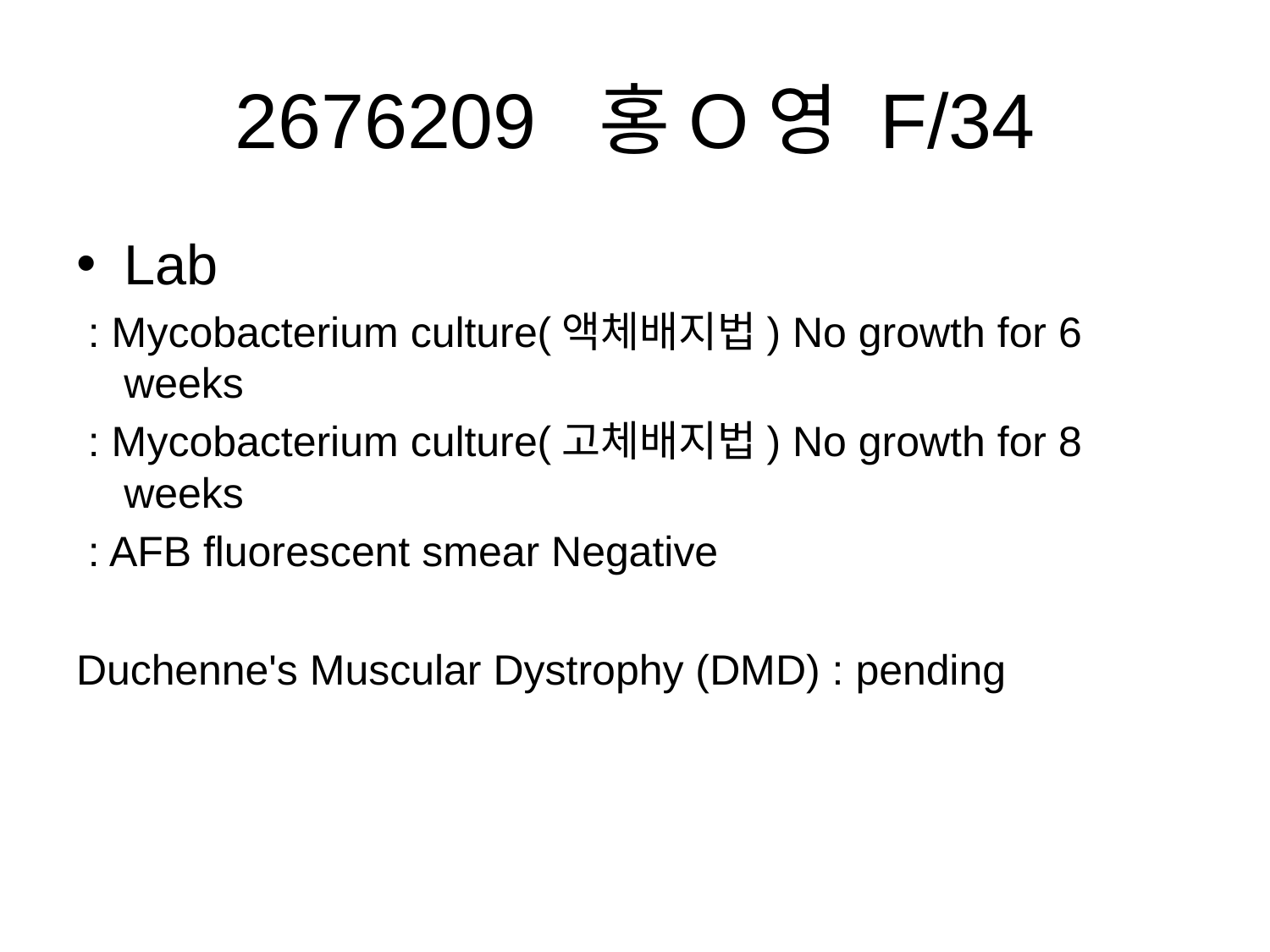

# 2676209  홍O영 F/34
Lab
 : Mycobacterium culture(액체배지법) No growth for 6 weeks
 : Mycobacterium culture(고체배지법) No growth for 8 weeks
 : AFB fluorescent smear Negative

Duchenne's Muscular Dystrophy (DMD) : pending